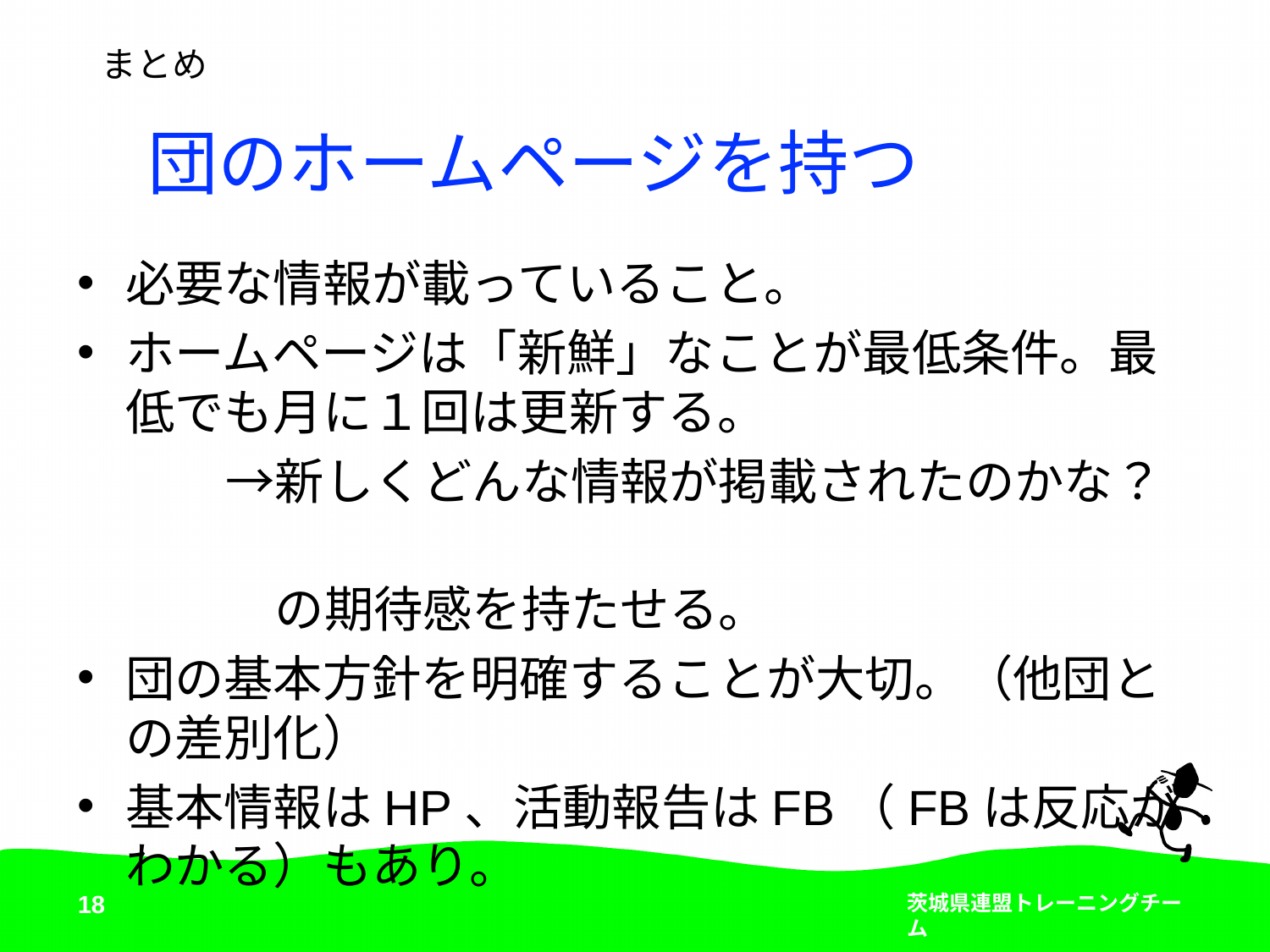

# まとめ
団のホームページを持つ
必要な情報が載っていること。
ホームページは「新鮮」なことが最低条件。最低でも月に１回は更新する。
　　　→新しくどんな情報が掲載されたのかな？
　　　　の期待感を持たせる。
団の基本方針を明確することが大切。（他団との差別化）
基本情報はHP、活動報告はFB（FBは反応がわかる）もあり。

18
茨城県連盟トレーニングチーム